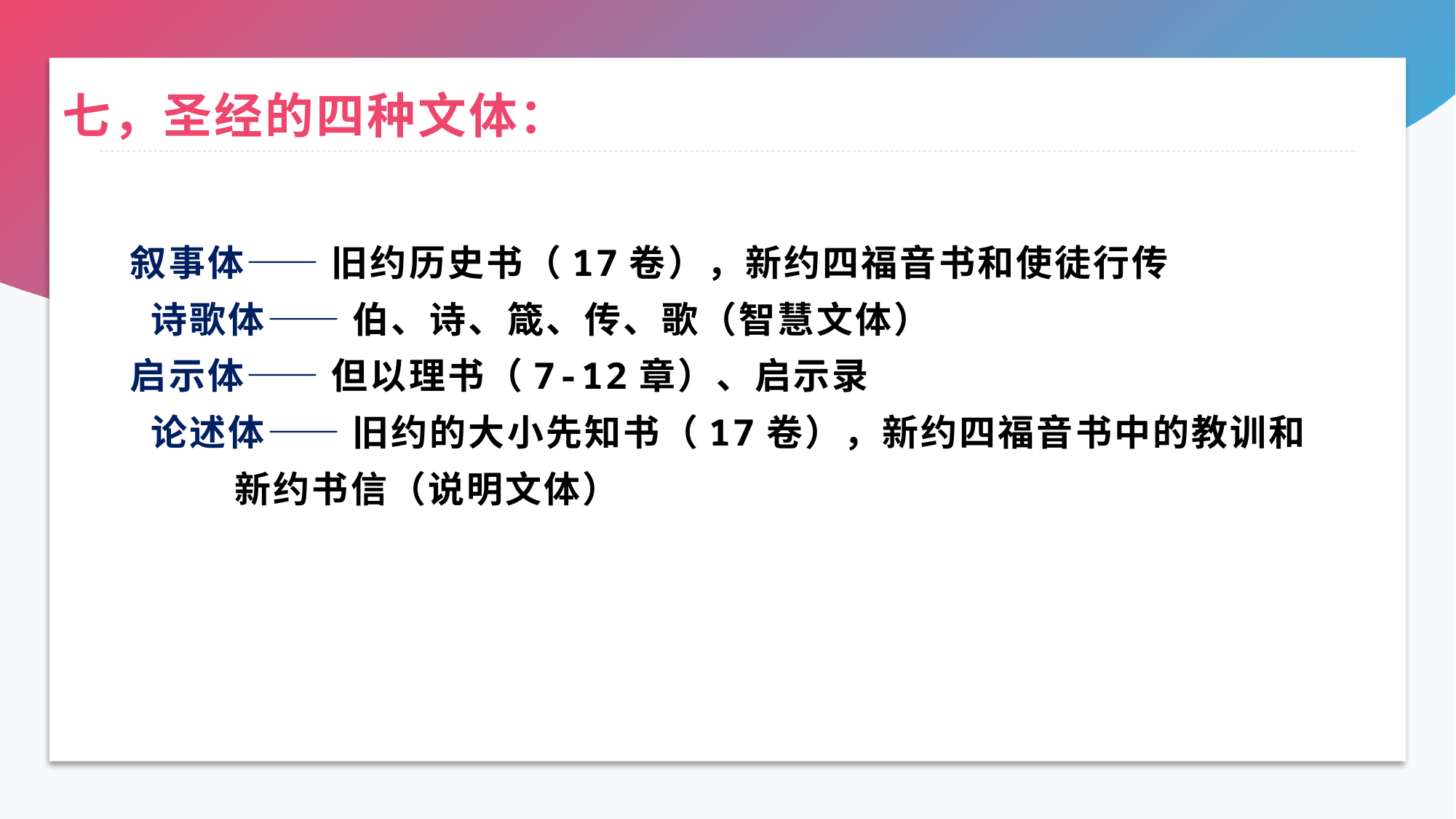

# 七，圣经的四种文体：

    叙事体—— 旧约历史书（17卷），新约四福音书和使徒行传
      诗歌体—— 伯、诗、箴、传、歌（智慧文体）
    启示体—— 但以理书（7-12章）、启示录
      论述体—— 旧约的大小先知书（17卷），新约四福音书中的教训和
              新约书信（说明文体）